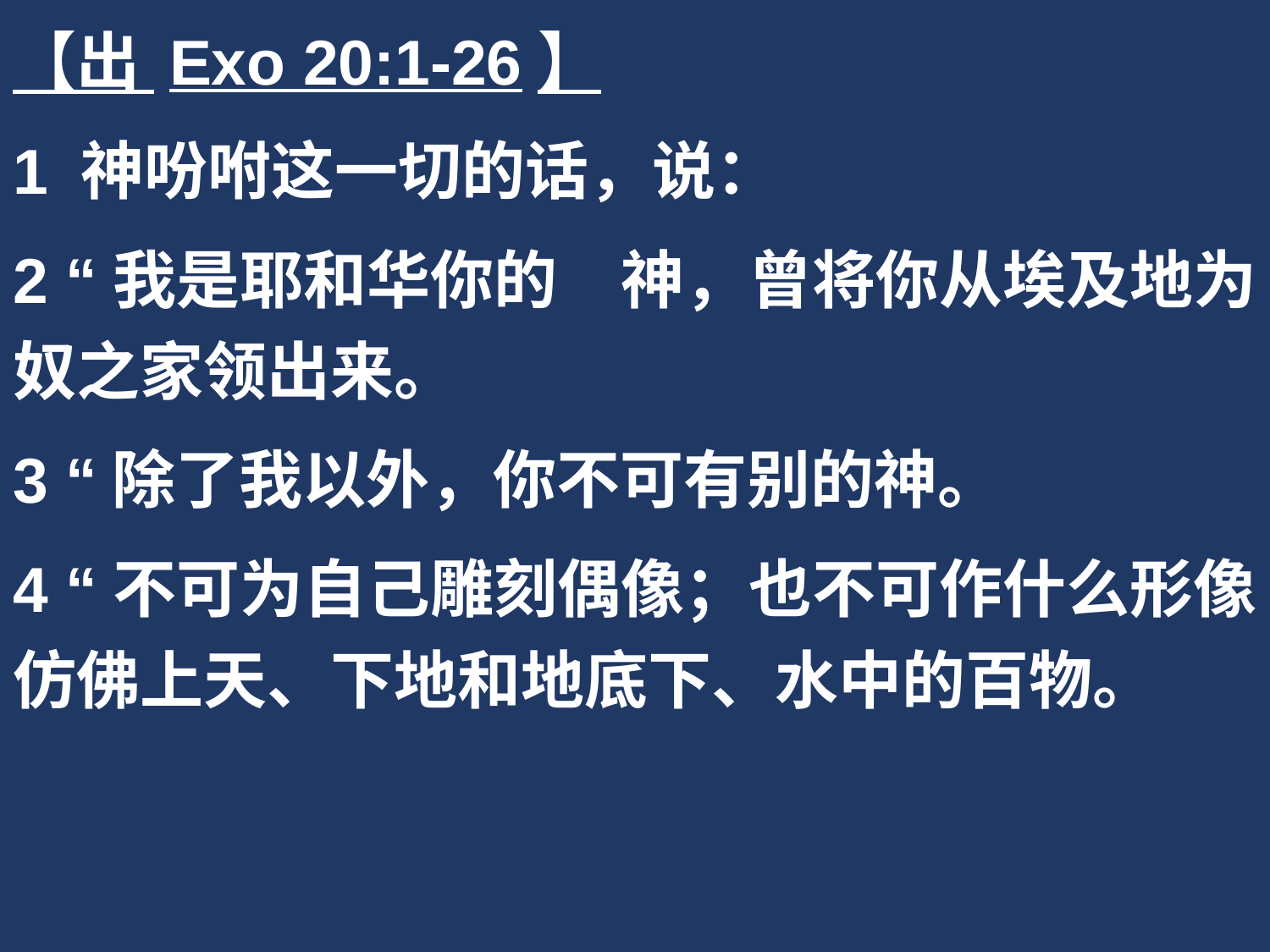

【出 Exo 20:1-26】
1 神吩咐这一切的话，说：
2 “我是耶和华你的　神，曾将你从埃及地为奴之家领出来。
3 “除了我以外，你不可有别的神。
4 “不可为自己雕刻偶像；也不可作什么形像仿佛上天、下地和地底下、水中的百物。